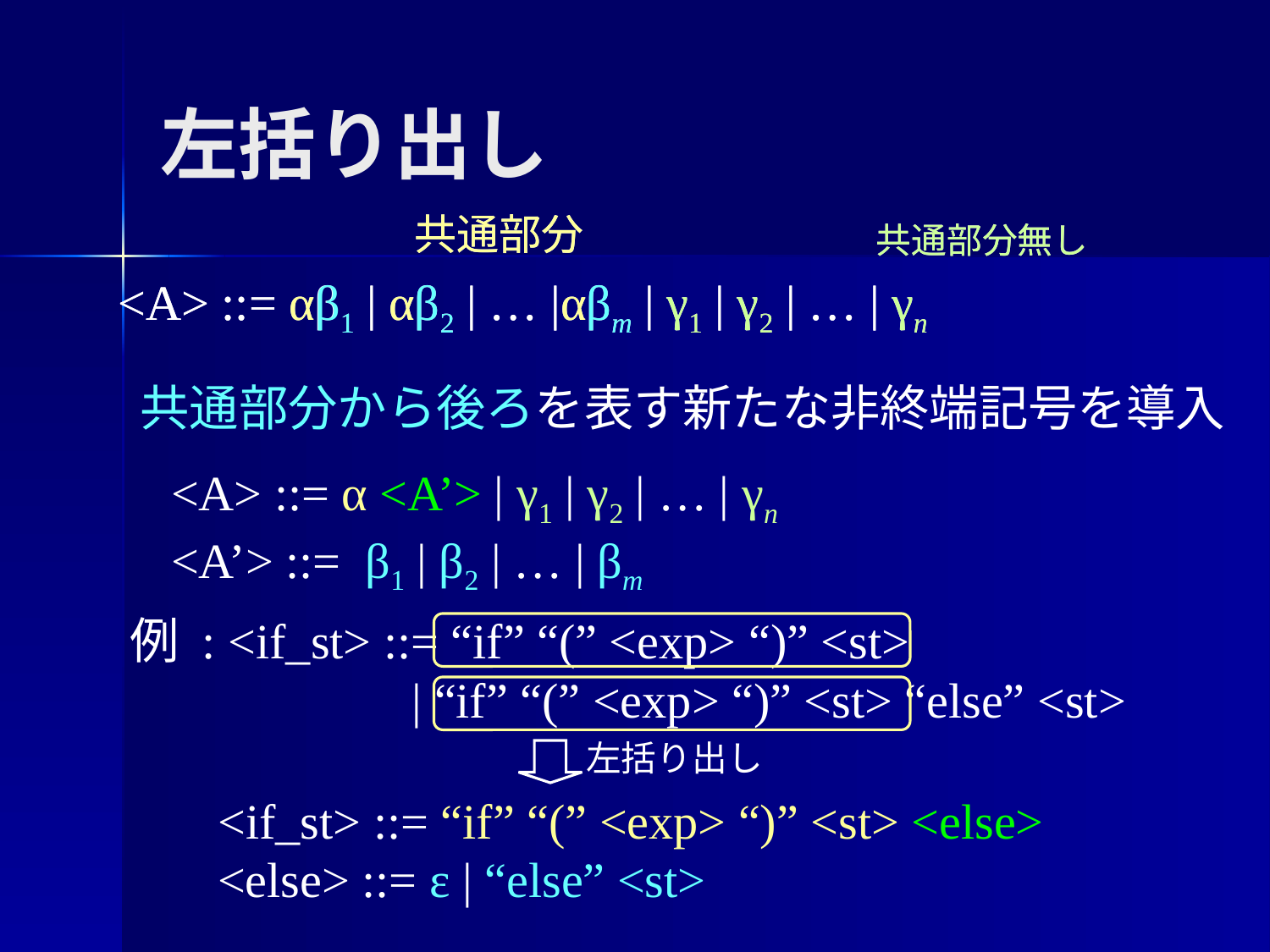

# 左括り出し
共通部分
共通部分無し
<A> ::= αβ1 | αβ2 | … |αβm | γ1 | γ2 | … | γn
共通部分
共通部分無し
<A> ::= αβ1 | αβ2 | … |αβm | γ1 | γ2 | … | γn
共通部分から後ろを表す新たな非終端記号を導入
<A> ::= α <A’> | γ1 | γ2 | … | γn
<A’> ::=  β1 | β2 | … | βm
例 : <if_st> ::= “if” “(” <exp> “)” <st>
                       | “if” “(” <exp> “)” <st> “else” <st>

左括り出し

<if_st> ::= “if” “(” <exp> “)” <st> <else>
<else> ::= ε | “else” <st>